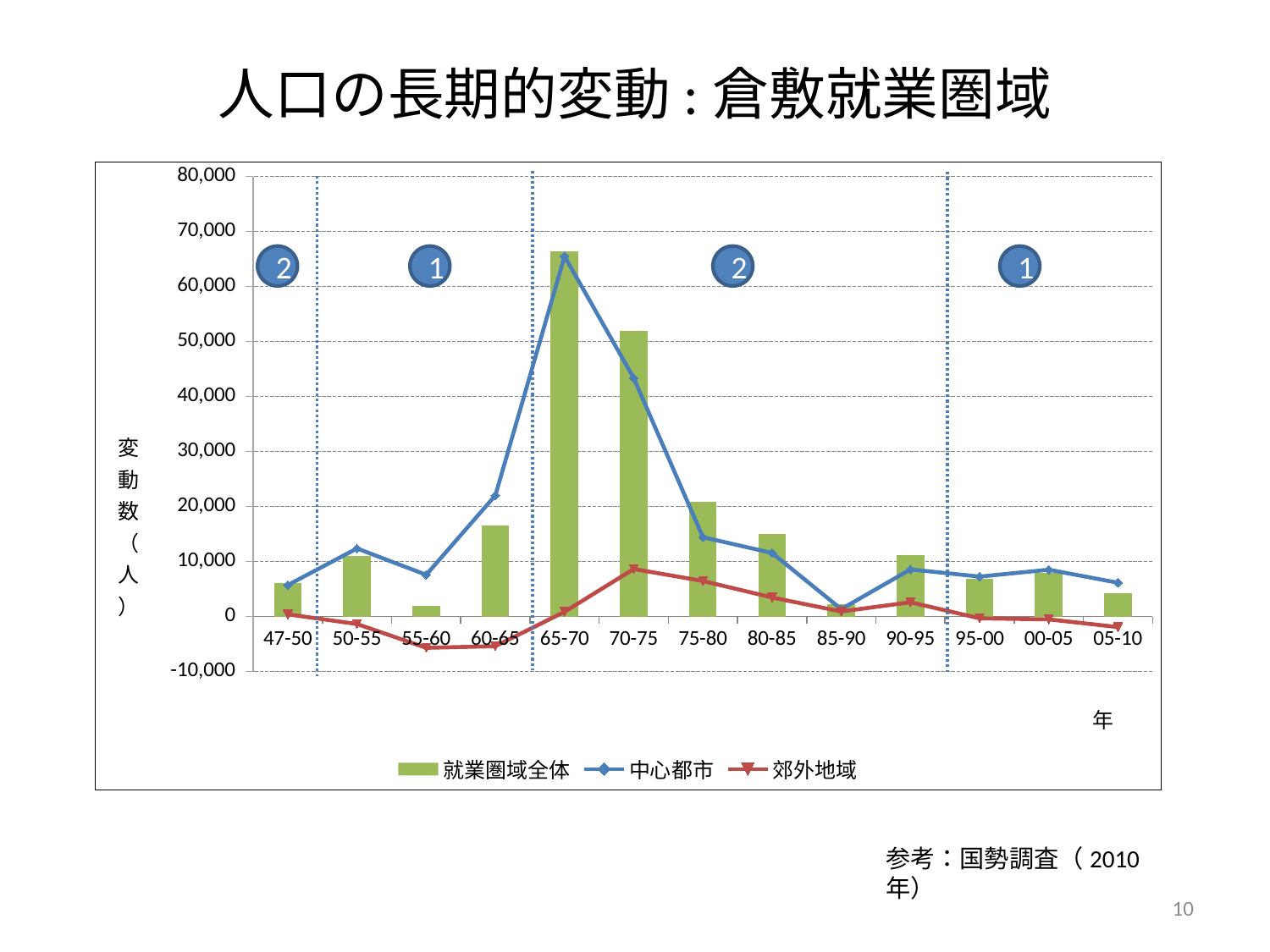

# 人口の長期的変動:倉敷就業圏域

### Chart

| Category | 就業圏域全体 | 中心都市 | 郊外地域 |
|---|---|---|---|
| 47-50 | 6108.0 | 5709.0 | 399.0 |
| 50-55 | 11000.0 | 12368.0 | -1368.0 |
| 55-60 | 1894.0 | 7585.0 | -5691.0 |
| 60-65 | 16608.0 | 22006.0 | -5398.0 |
| 65-70 | 66324.0 | 65477.0 | 847.0 |
| 70-75 | 51998.0 | 43365.0 | 8633.0 |
| 75-80 | 20879.0 | 14421.0 | 6458.0 |
| 80-85 | 15008.0 | 11550.0 | 3458.0 |
| 85-90 | 2253.0 | 1338.0 | 915.0 |
| 90-95 | 11142.0 | 8559.0 | 2583.0 |
| 95-00 | 6924.0 | 7251.0 | -327.0 |
| 00-05 | 7983.0 | 8508.0 | -525.0 |
| 05-10 | 4212.0 | 6136.0 | -1924.0 |
2
1
2
1
参考：国勢調査（2010年）
10